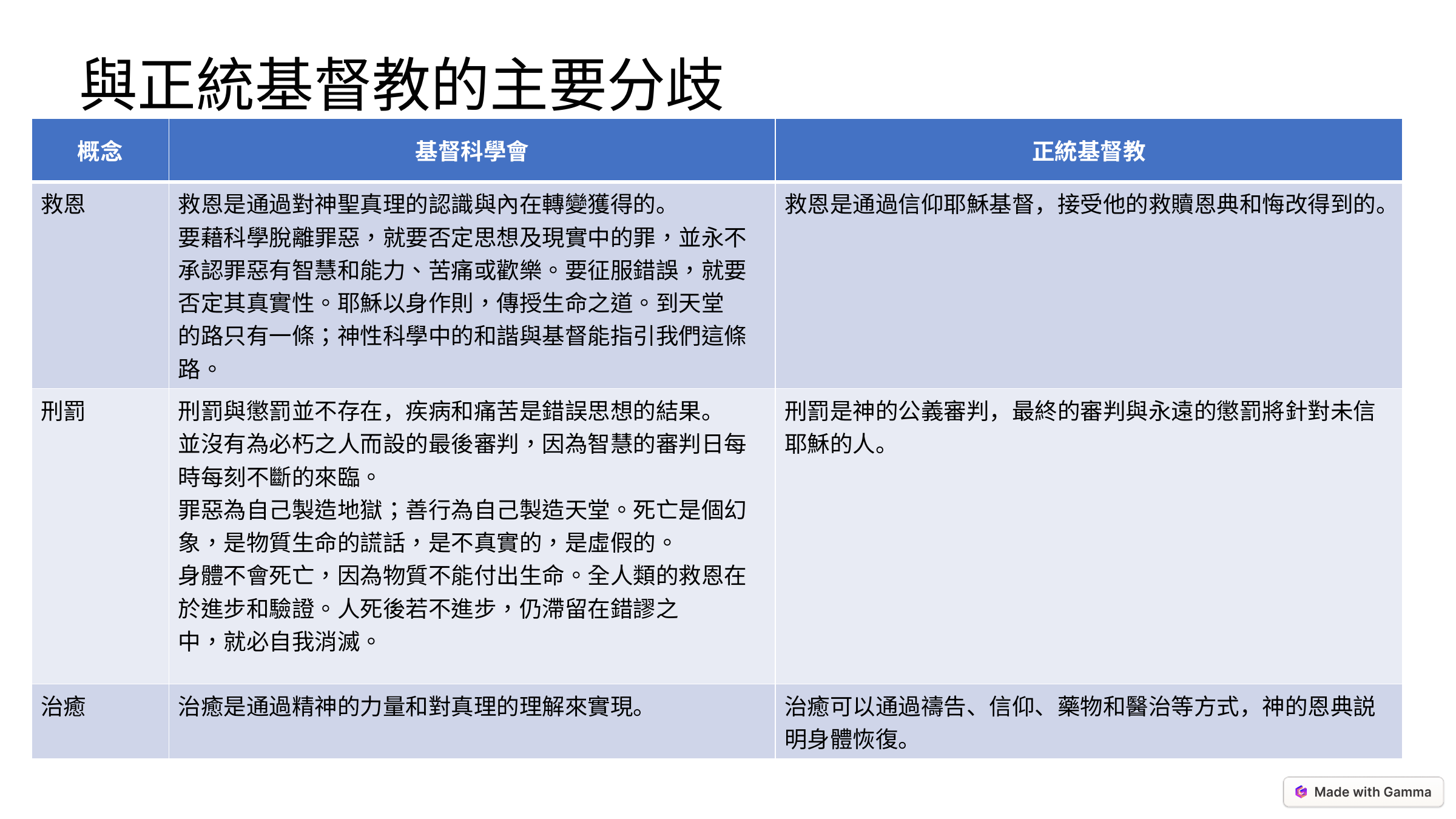

與正統基督教的主要分歧
| 概念 | 基督科學會 | 正統基督教 |
| --- | --- | --- |
| 救恩 | 救恩是通過對神聖真理的認識與內在轉變獲得的。 要藉科學脫離罪惡，就要否定思想及現實中的罪，並永不承認罪惡有智慧和能力、苦痛或歡樂。要征服錯誤，就要否定其真實性。耶穌以身作則，傳授生命之道。到天堂 的路只有一條；神性科學中的和諧與基督能指引我們這條路。 | 救恩是通過信仰耶穌基督，接受他的救贖恩典和悔改得到的。 |
| 刑罰 | 刑罰與懲罰並不存在，疾病和痛苦是錯誤思想的結果。 並沒有為必朽之人而設的最後審判，因為智慧的審判日每時每刻不斷的來臨。 罪惡為自己製造地獄；善行為自己製造天堂。死亡是個幻象，是物質生命的謊話，是不真實的，是虛假的。 身體不會死亡，因為物質不能付出生命。全人類的救恩在於進步和驗證。人死後若不進步，仍滯留在錯謬之 中，就必自我消滅。 | 刑罰是神的公義審判，最終的審判與永遠的懲罰將針對未信耶穌的人。 |
| 治癒 | 治癒是通過精神的力量和對真理的理解來實現。 | 治癒可以通過禱告、信仰、藥物和醫治等方式，神的恩典説明身體恢復。 |